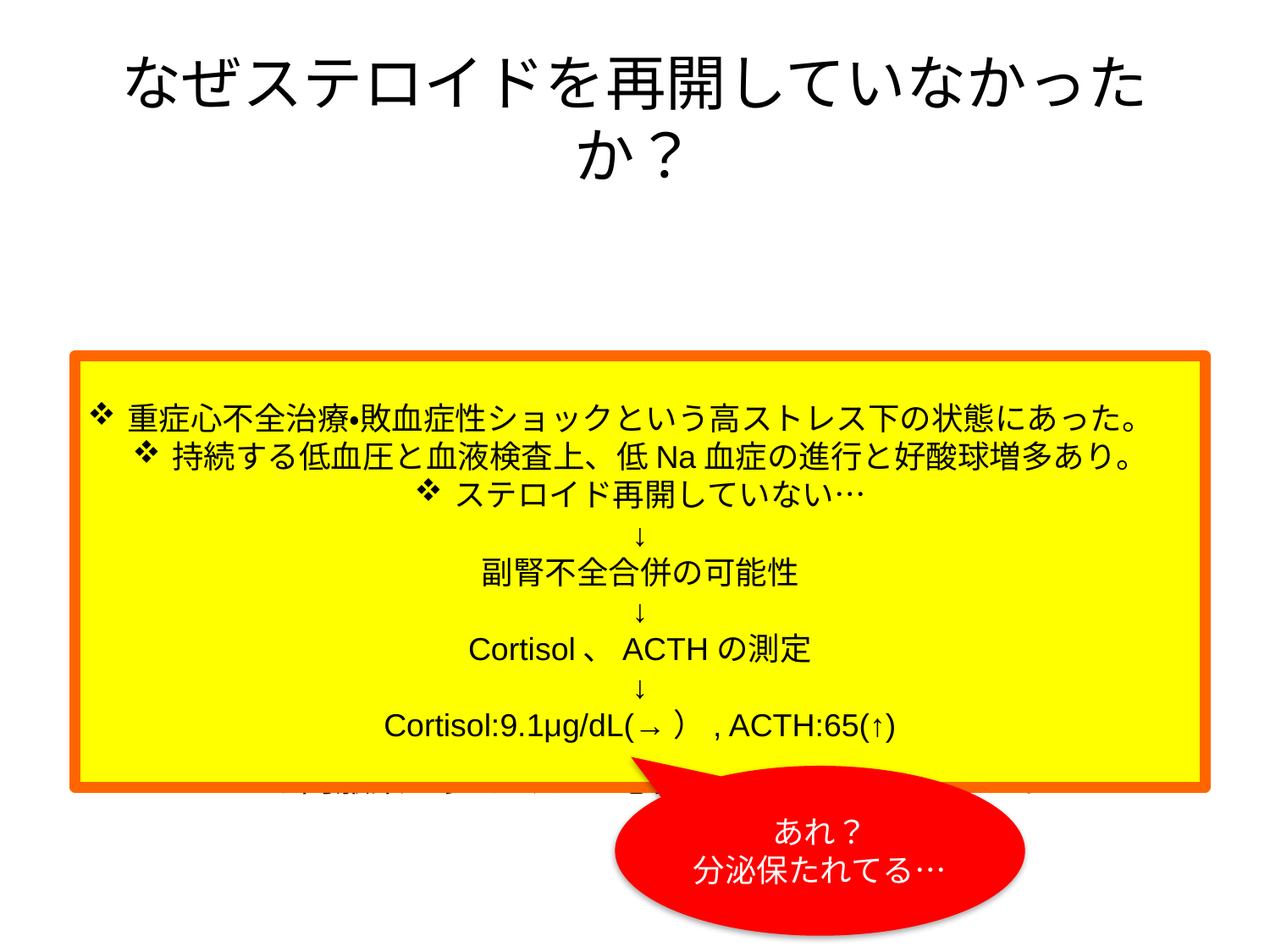

# なぜステロイドを再開していなかったか？
もともと、アンカロンによる薬剤性間質性肺炎に対して導入→ステロイドパルス療法の経緯あり。PSL taper中だがアンカロン中止により間質性肺炎は改善傾向となっていた。
PSLも漸減中であった。入院時もPSL:2.5mgとごく少量しか内服しておらず、中止可能と考えられた。
気腫性胃炎・腐食性食道炎と言った重症消化管疾患の既往もあり、できるだけ内服薬は少なくする必要があり、OFFとした。

重症心不全治療・敗血症性ショックという高ストレス下の状態にあった。
持続する低血圧と血液検査上、低Na血症の進行と好酸球増多あり。
ステロイド再開していない…

↓
副腎不全合併の可能性
↓
Cortisol、ACTHの測定
↓
Cortisol:9.1μg/dL(→）, ACTH:65(↑)

あれ？
分泌保たれてる…